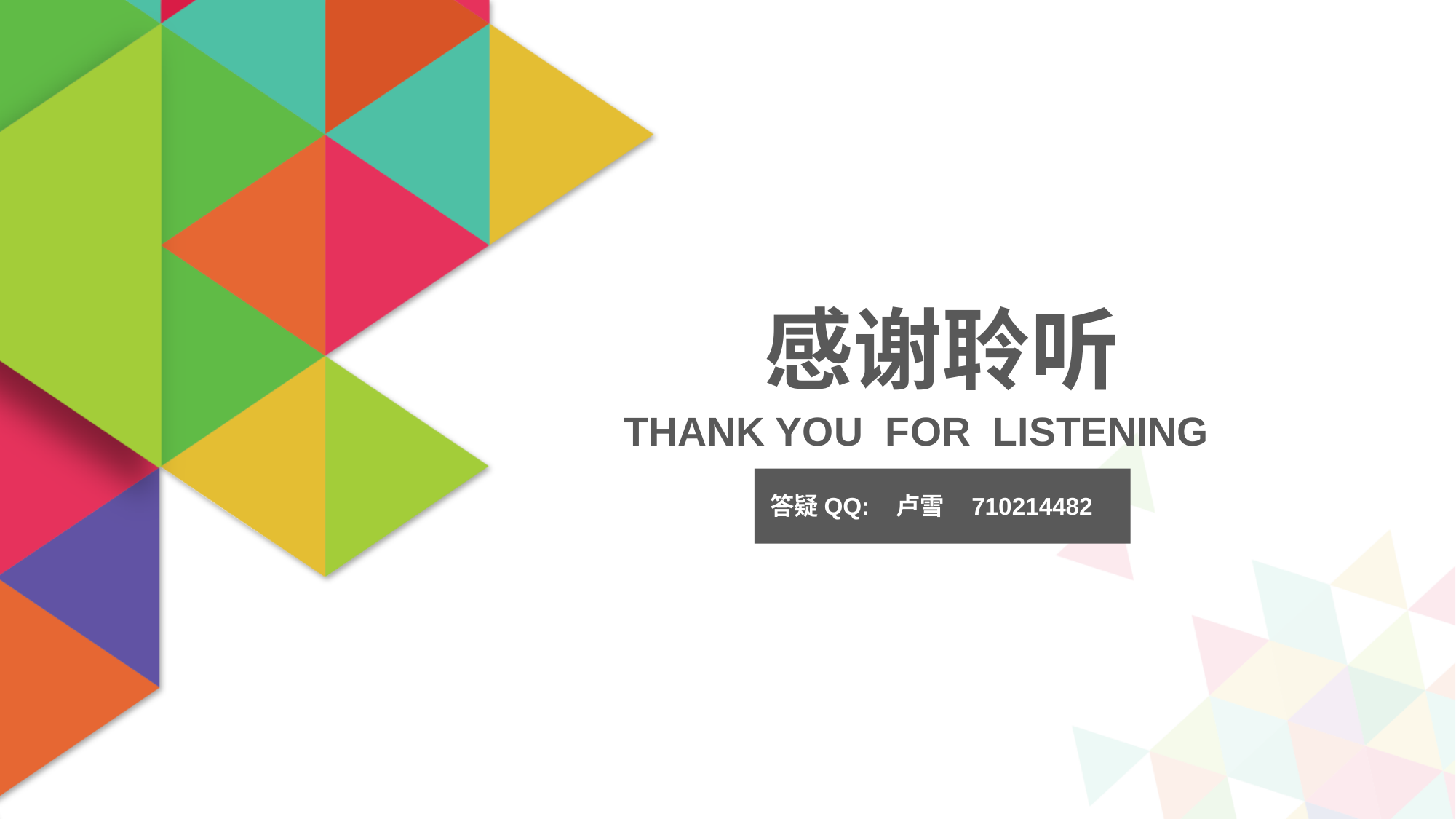

感谢聆听
THANK YOU  FOR  LISTENING

答疑QQ:   卢雪    710214482